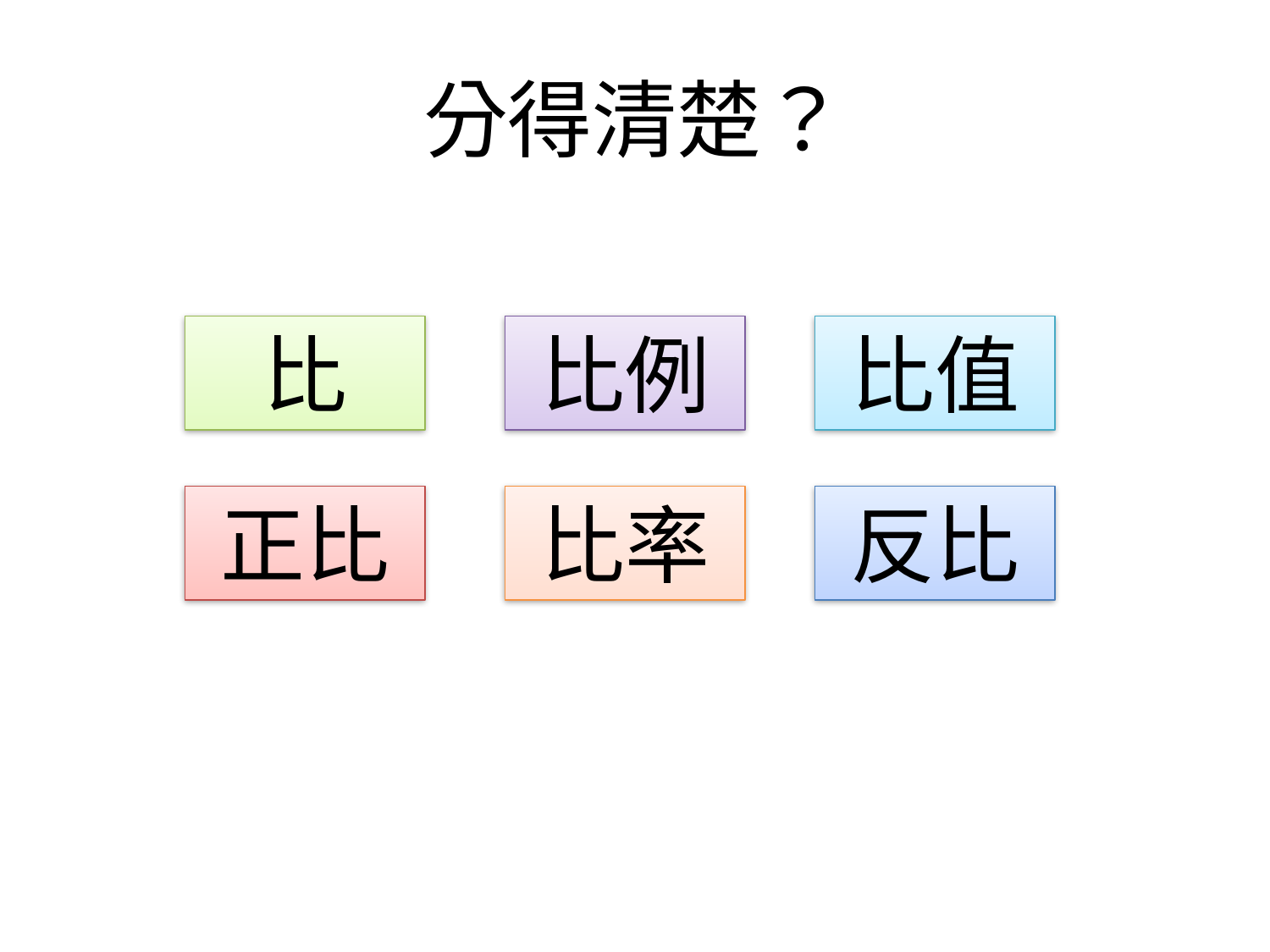

# 分得清楚？
比
比例
比值
正比
比率
反比